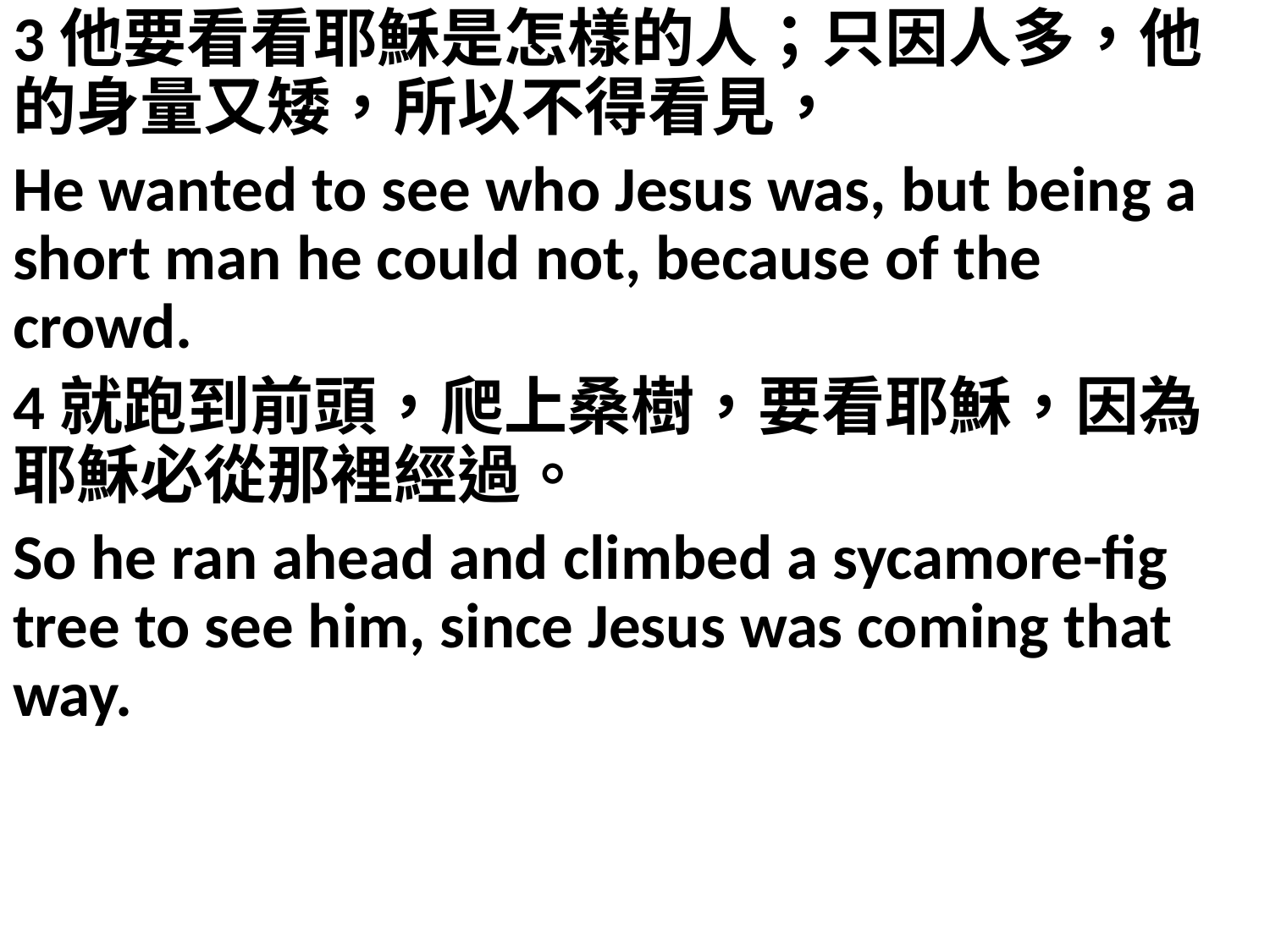

3他要看看耶穌是怎樣的人；只因人多，他的身量又矮，所以不得看見，
He wanted to see who Jesus was, but being a short man he could not, because of the crowd.
4就跑到前頭，爬上桑樹，要看耶穌，因為耶穌必從那裡經過。
So he ran ahead and climbed a sycamore-fig tree to see him, since Jesus was coming that way.